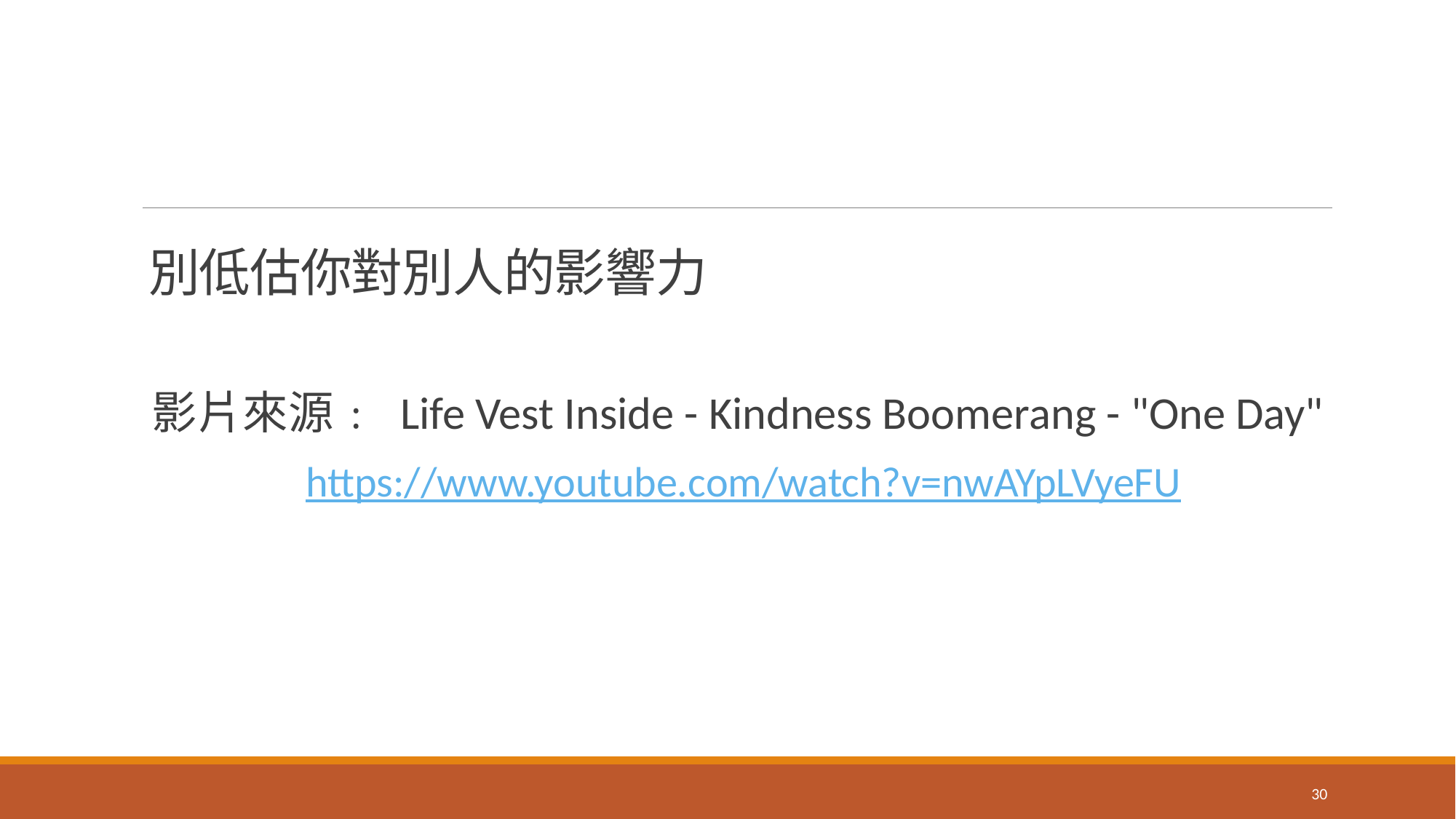

# 別低估你對別人的影響力
影片來源﹕ Life Vest Inside - Kindness Boomerang - "One Day"
https://www.youtube.com/watch?v=nwAYpLVyeFU
30